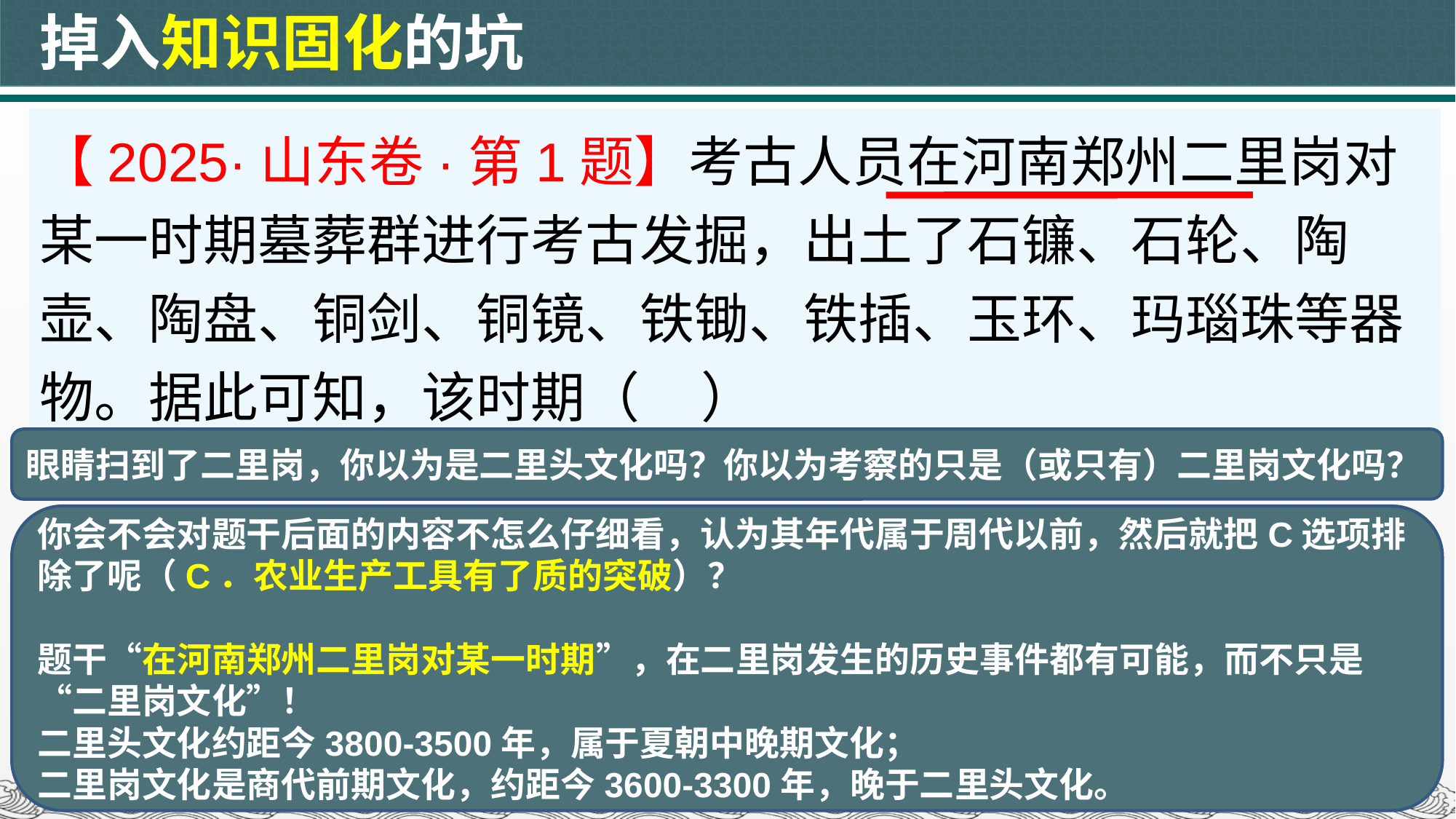

# 掉入知识固化的坑
【2025·山东卷·第1题】考古人员在河南郑州二里岗对某一时期墓葬群进行考古发掘，出土了石镰、石轮、陶壶、陶盘、铜剑、铜镜、铁锄、铁插、玉环、玛瑙珠等器物。据此可知，该时期（     ）
眼睛扫到了二里岗，你以为是二里头文化吗？你以为考察的只是（或只有）二里岗文化吗？
你会不会对题干后面的内容不怎么仔细看，认为其年代属于周代以前，然后就把C选项排除了呢（C．农业生产工具有了质的突破）？

题干“在河南郑州二里岗对某一时期”，在二里岗发生的历史事件都有可能，而不只是“二里岗文化”！
二里头文化约距今3800-3500年，属于夏朝中晚期文化；
二里岗文化是商代前期文化，约距今3600-3300年，晚于二里头文化。